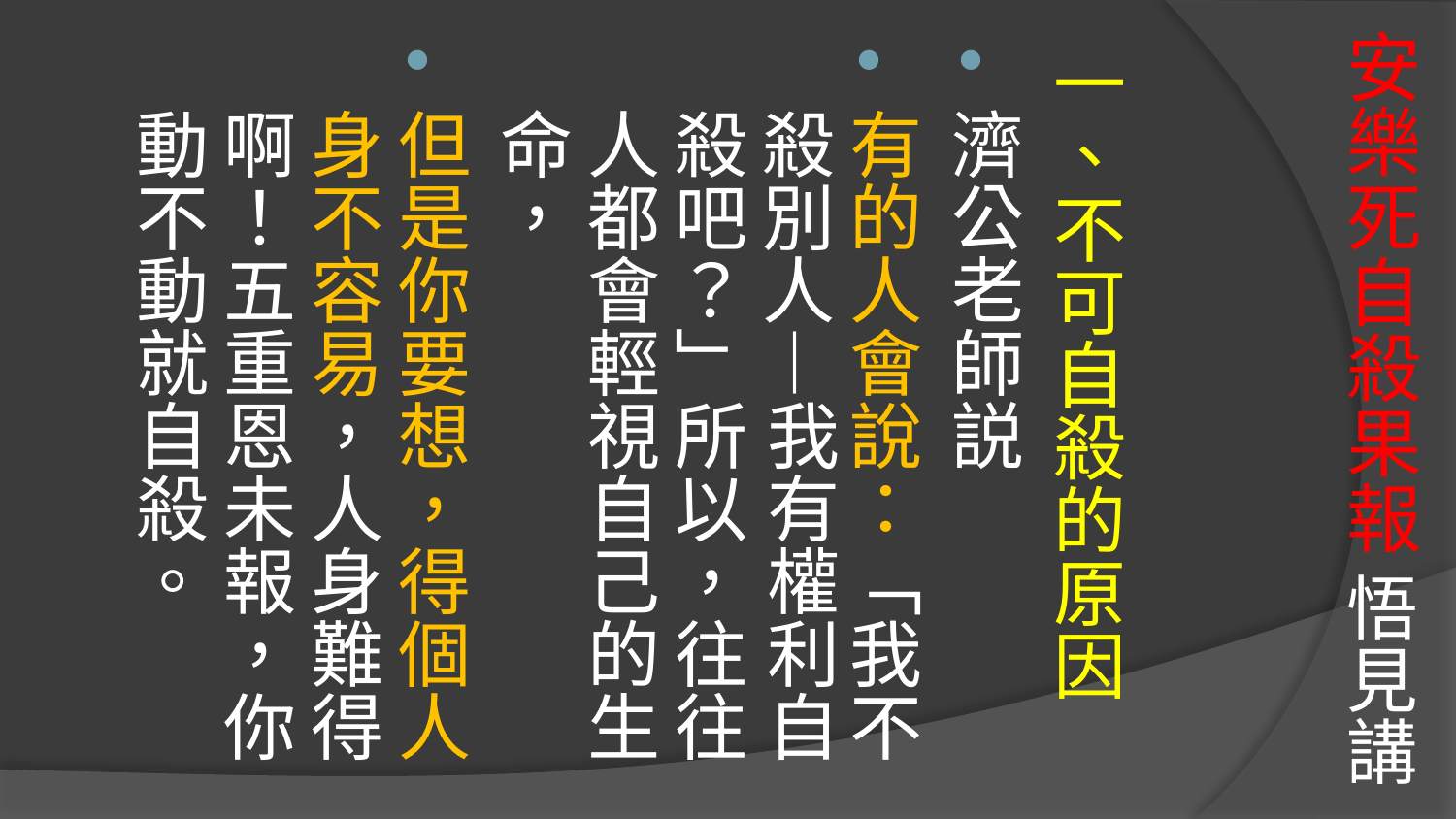

# 安樂死自殺果報 悟見講
一、不可自殺的原因
濟公老師説
有的人會說：「我不殺別人—我有權利自殺吧？」所以，往往人都會輕視自己的生命，
但是你要想，得個人身不容易，人身難得啊！五重恩未報，你動不動就自殺。